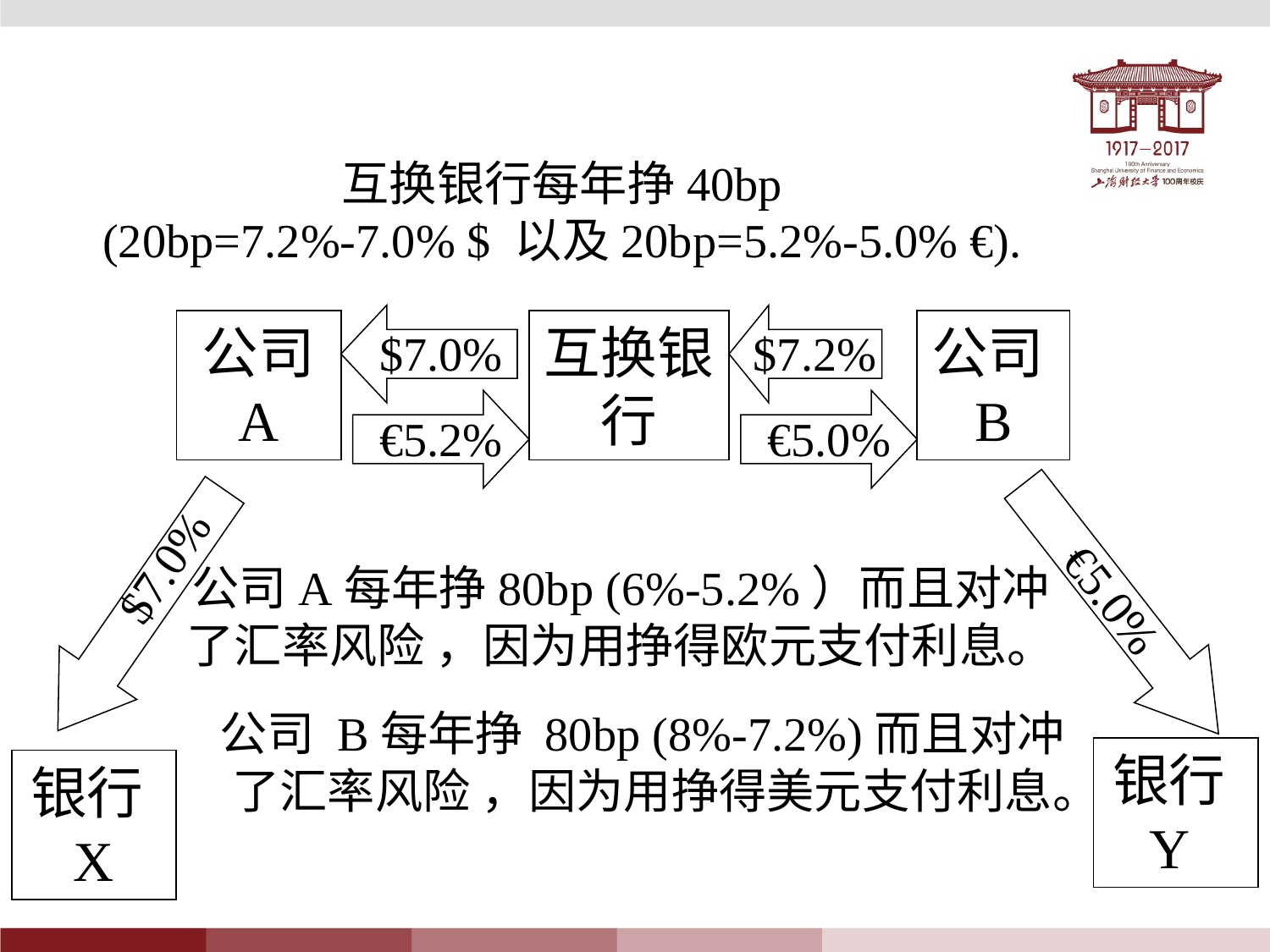

互换银行每年挣40bp
(20bp=7.2%-7.0% $ 以及20bp=5.2%-5.0% €).

$7.0%

$7.2%
公司 A
互换银行
公司B

€5.2%

€5.0%
$7.0%

公司A每年挣80bp (6%-5.2%）而且对冲了汇率风险 ，因为用挣得欧元支付利息。

€5.0%
公司 B每年挣 80bp (8%-7.2%)而且对冲了汇率风险 ，因为用挣得美元支付利息。
银行Y
银行X